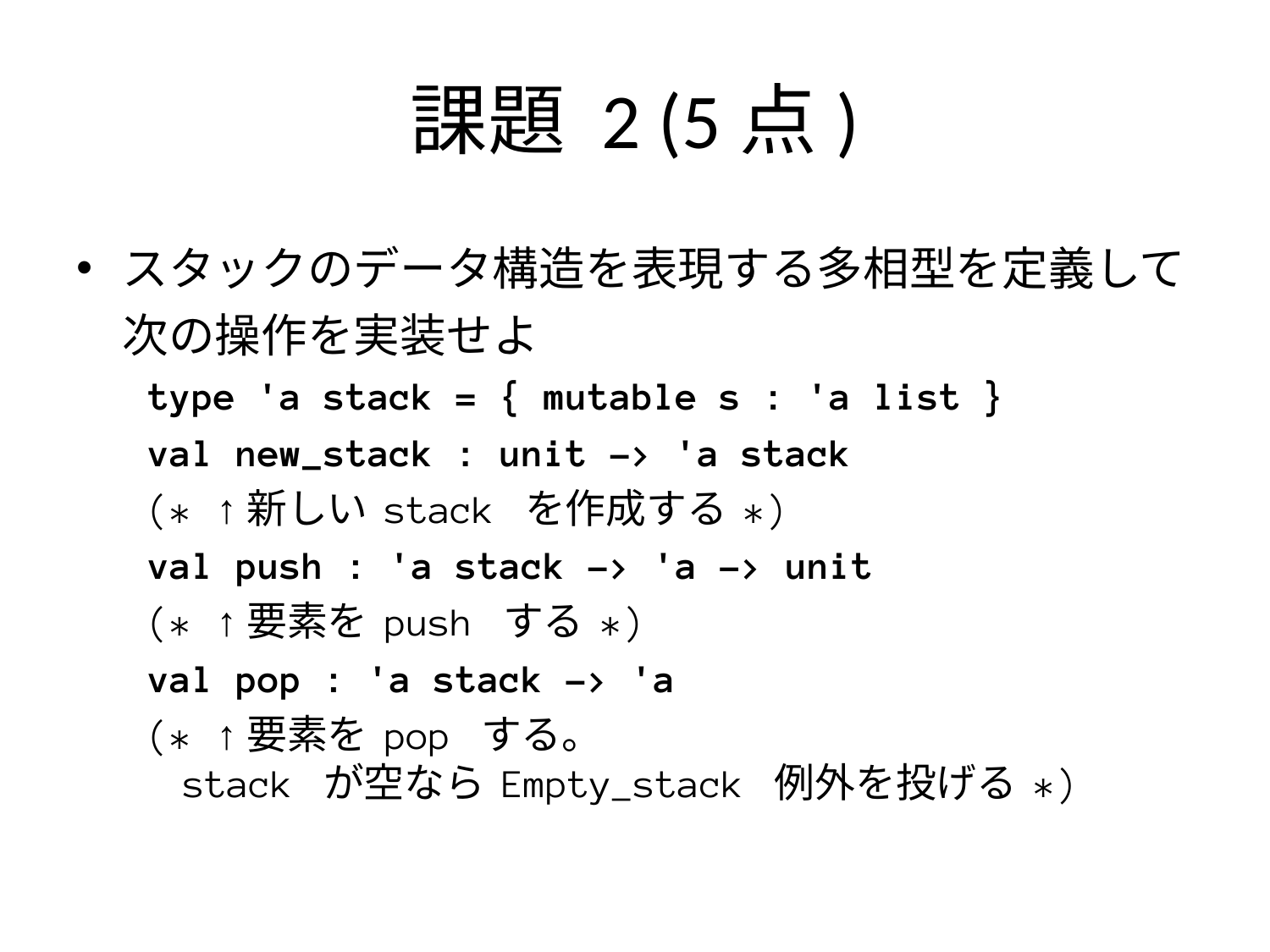

# 課題 2 (5点)
スタックのデータ構造を表現する多相型を定義して
次の操作を実装せよ
type 'a stack = { mutable s : 'a list }
val new_stack : unit -> 'a stack
	(* ↑新しい stack を作成する *)
val push : 'a stack -> 'a -> unit
	(* ↑要素を push する *)
val pop : 'a stack -> 'a
	(* ↑要素を pop する。
	   stack が空なら Empty_stack 例外を投げる *)